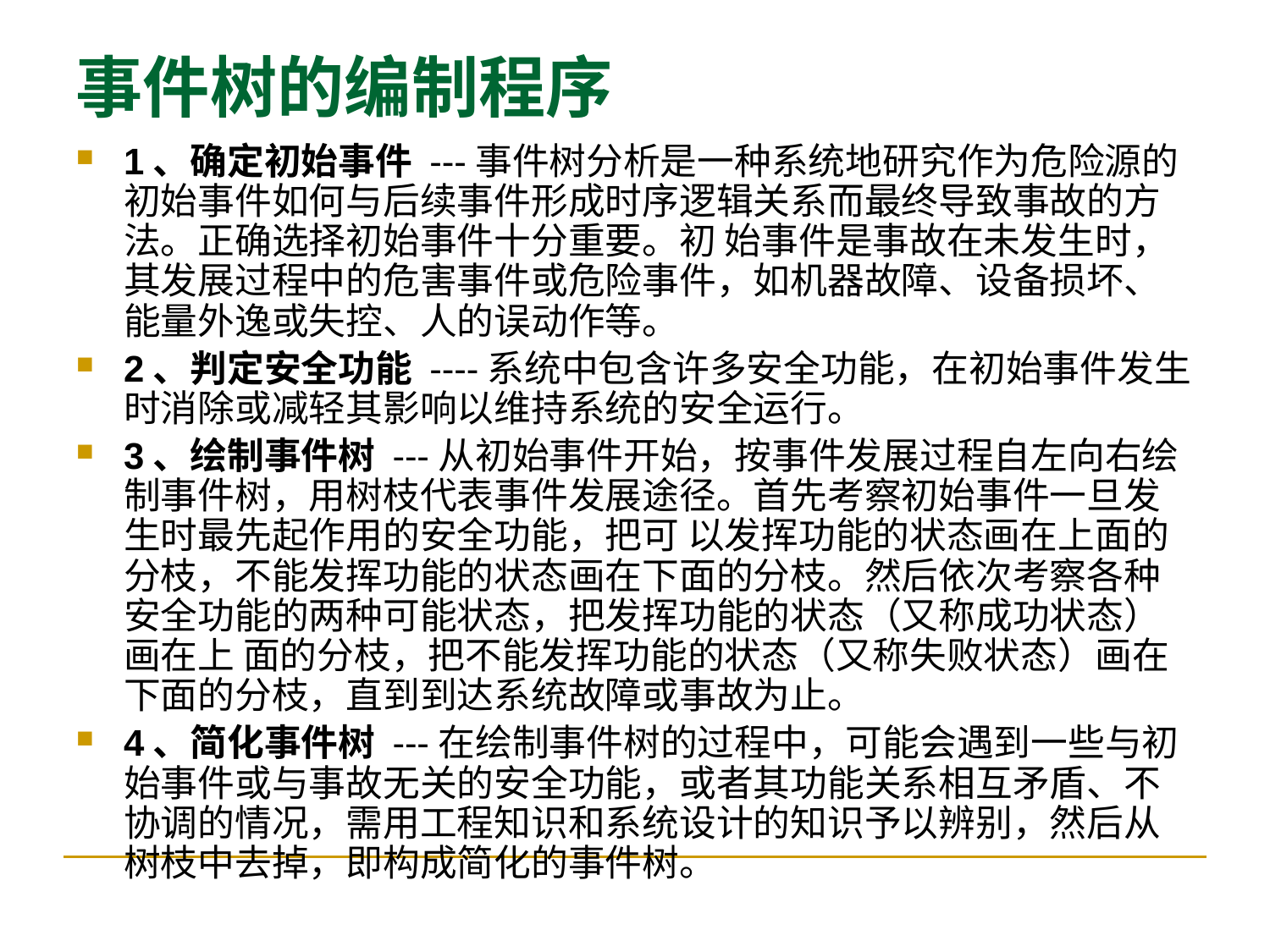

事件树的编制程序
1、确定初始事件 ---事件树分析是一种系统地研究作为危险源的初始事件如何与后续事件形成时序逻辑关系而最终导致事故的方法。正确选择初始事件十分重要。初 始事件是事故在未发生时，其发展过程中的危害事件或危险事件，如机器故障、设备损坏、能量外逸或失控、人的误动作等。
2、判定安全功能 ----系统中包含许多安全功能，在初始事件发生时消除或减轻其影响以维持系统的安全运行。
3、绘制事件树 ---从初始事件开始，按事件发展过程自左向右绘制事件树，用树枝代表事件发展途径。首先考察初始事件一旦发生时最先起作用的安全功能，把可 以发挥功能的状态画在上面的分枝，不能发挥功能的状态画在下面的分枝。然后依次考察各种安全功能的两种可能状态，把发挥功能的状态（又称成功状态）画在上 面的分枝，把不能发挥功能的状态（又称失败状态）画在下面的分枝，直到到达系统故障或事故为止。
4、简化事件树 ---在绘制事件树的过程中，可能会遇到一些与初始事件或与事故无关的安全功能，或者其功能关系相互矛盾、不协调的情况，需用工程知识和系统设计的知识予以辨别，然后从树枝中去掉，即构成简化的事件树。